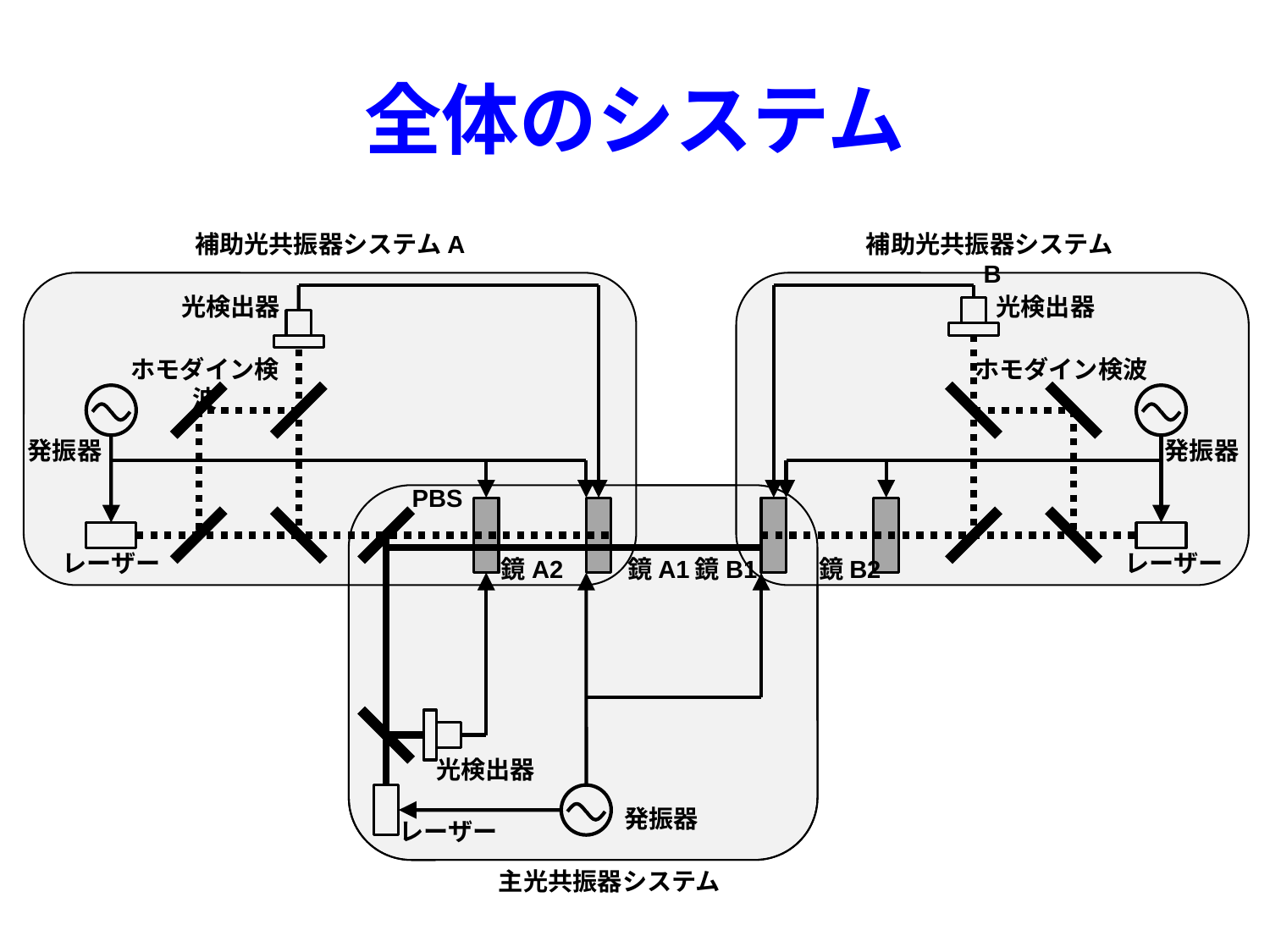

# 全体のシステム
補助光共振器システムA
補助光共振器システムB

光検出器
光検出器

ホモダイン検波
ホモダイン検波

発振器
発振器
PBS

レーザー
レーザー
鏡A2
鏡A1
鏡B1
鏡B2

光検出器

発振器
レーザー
主光共振器システム